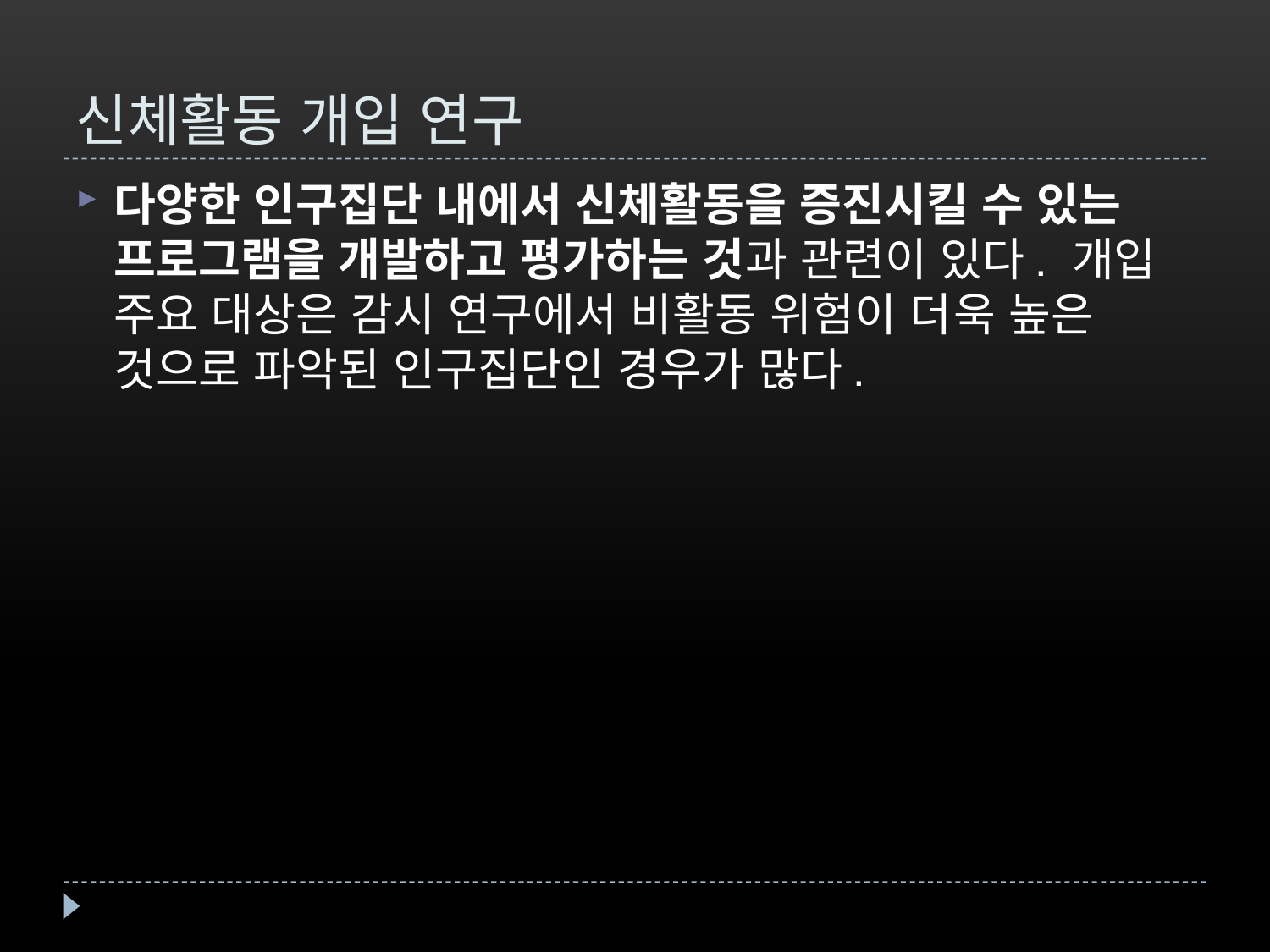

# 신체활동 개입 연구
다양한 인구집단 내에서 신체활동을 증진시킬 수 있는 프로그램을 개발하고 평가하는 것과 관련이 있다. 개입 주요 대상은 감시 연구에서 비활동 위험이 더욱 높은 것으로 파악된 인구집단인 경우가 많다.